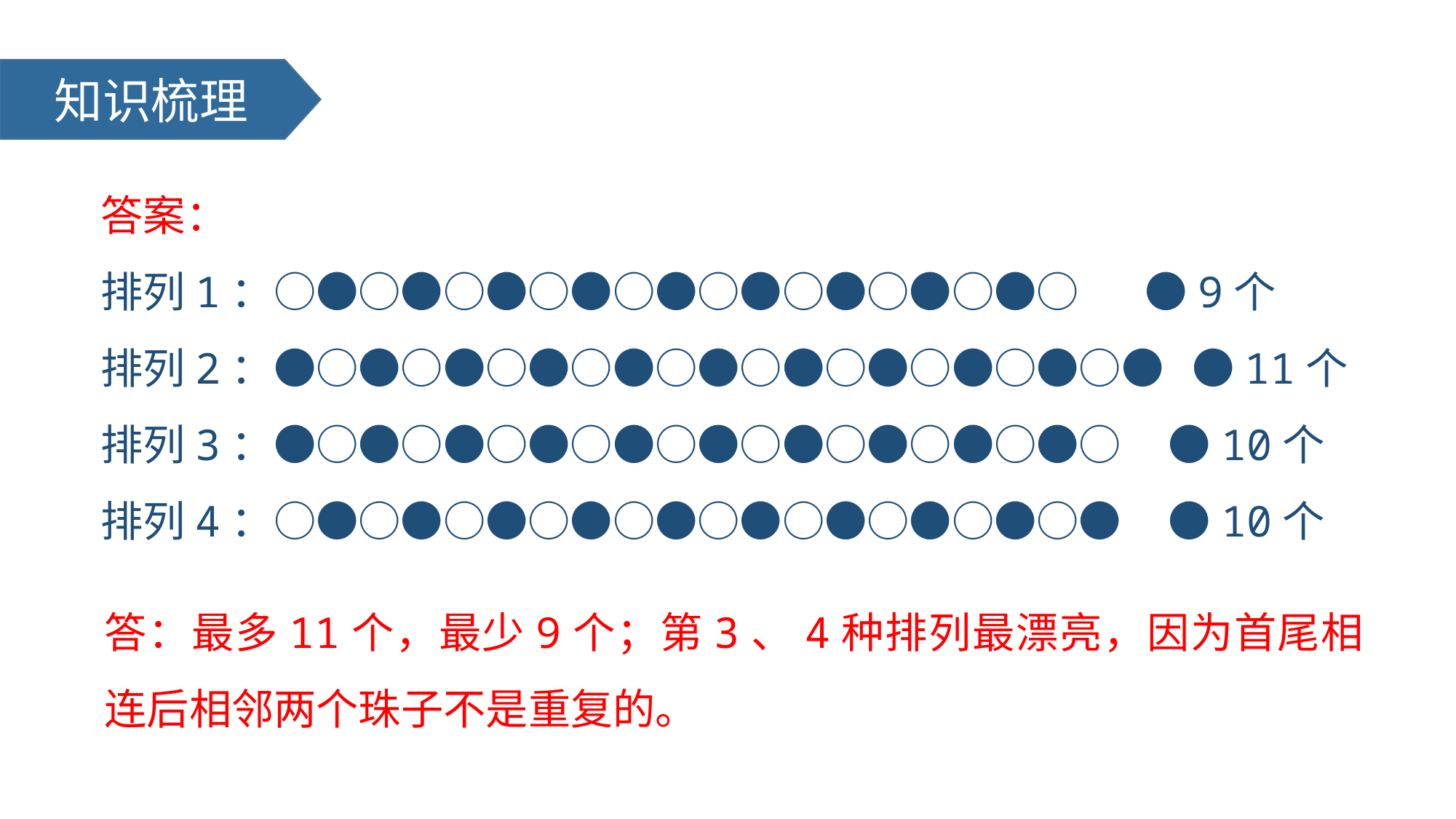

知识梳理
答案：
排列1：○●○●○●○●○●○●○●○●○●○       ●9个
排列2：●○●○●○●○●○●○●○●○●○●○●   ●11个
排列3：●○●○●○●○●○●○●○●○●○●○     ●10个
排列4：○●○●○●○●○●○●○●○●○●○●     ●10个
答：最多11个，最少9个；第3、4种排列最漂亮，因为首尾相连后相邻两个珠子不是重复的。